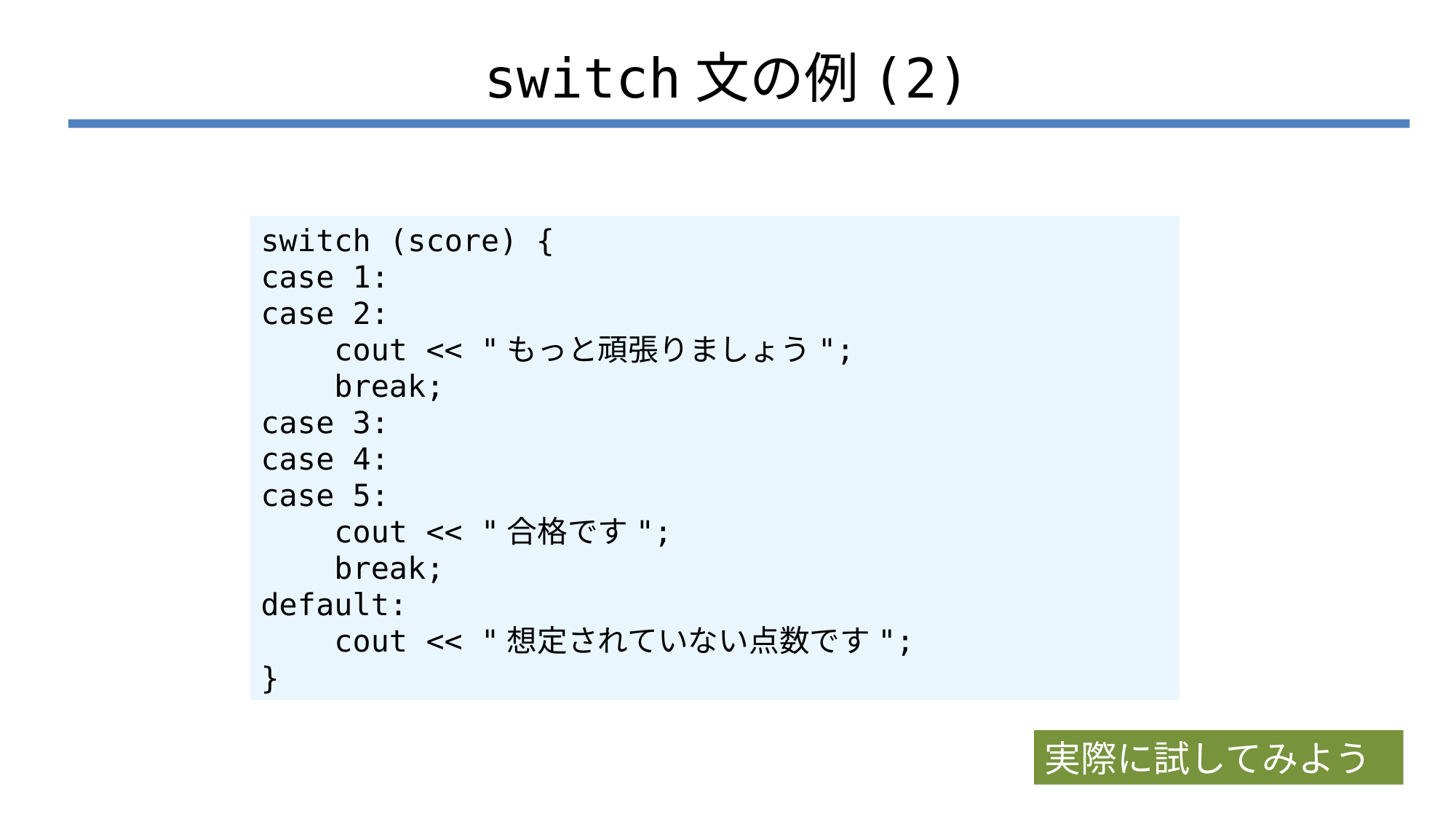

# switch文の例(2)
switch (score) {
case 1:
case 2:
    cout << "もっと頑張りましょう";
    break;
case 3:
case 4:
case 5:
    cout << "合格です";
    break;
default:
    cout << "想定されていない点数です";
}
実際に試してみよう